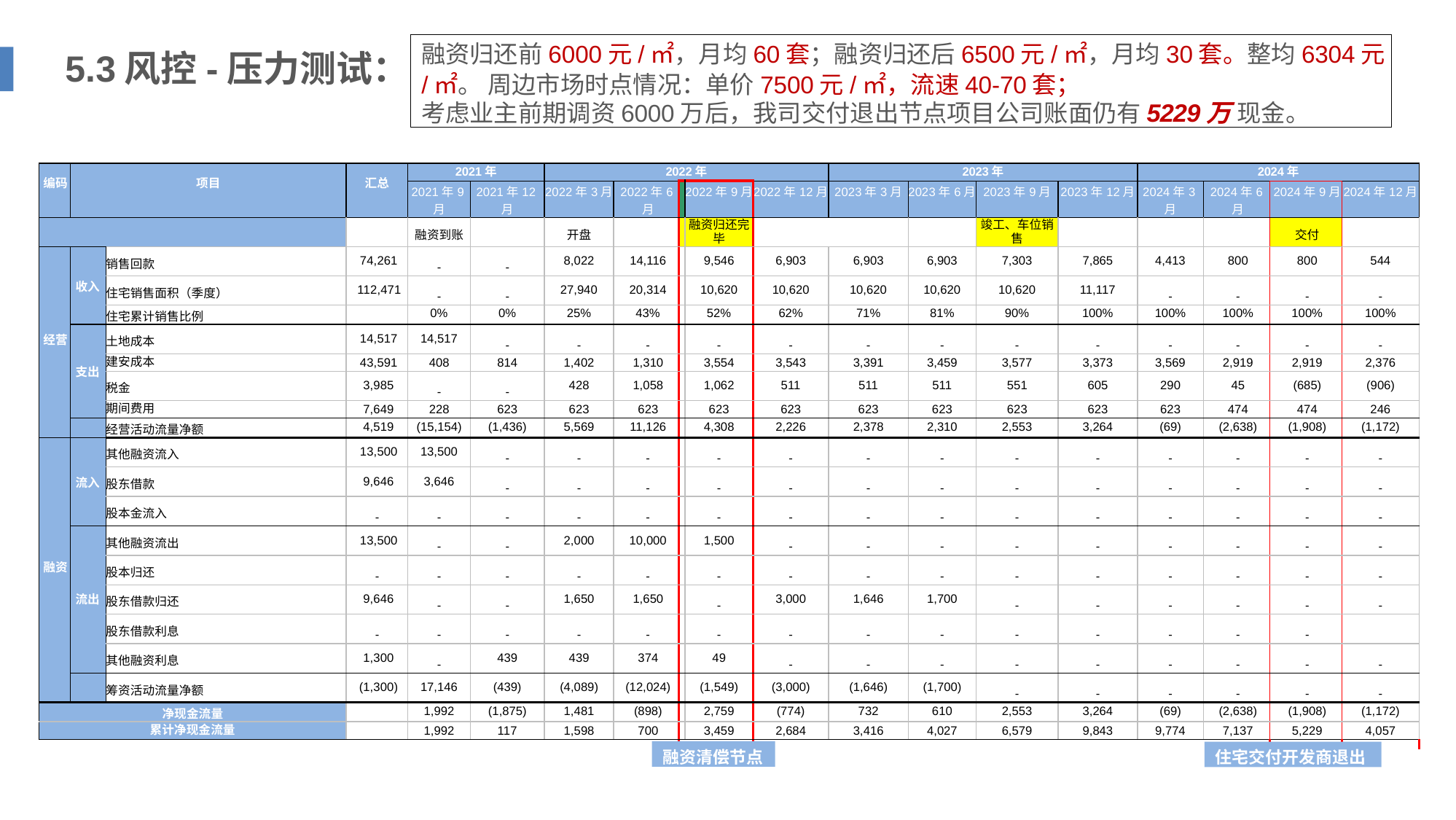

融资归还前6000元/㎡，月均60套；融资归还后6500元/㎡，月均30套。整均6304元/㎡。 周边市场时点情况：单价7500元/㎡，流速40-70套；
考虑业主前期调资6000万后，我司交付退出节点项目公司账面仍有5229万 现金。
# 5.3风控-压力测试：
| 编码 | 项目 |  | 汇总 | 2021年 |  | 2022年 |  |  |  |  | 2023年 |  |  |  | 2024年 |  |  |  |
| --- | --- | --- | --- | --- | --- | --- | --- | --- | --- | --- | --- | --- | --- | --- | --- | --- | --- | --- |
|  |  |  |  | 2021年9月 | 2021年12月 | 2022年3月 | 2022年6月 |  | 2022年9月 | 2022年12月 | 2023年3月 | 2023年6月 | 2023年9月 | 2023年12月 | 2024年3月 | 2024年6月 | 2024年9月 | 2024年12月 |
|  |  |  |  | 融资到账 |  | 开盘 |  |  | 融资归还完 毕 |  |  |  | 竣工、车位销 售 |  |  |  | 交付 |  |
| 经营 | 收入 | 销售回款 | 74,261 | - | - | 8,022 | 14,116 |  | 9,546 | 6,903 | 6,903 | 6,903 | 7,303 | 7,865 | 4,413 | 800 | 800 | 544 |
|  |  | 住宅销售面积（季度） | 112,471 | - | - | 27,940 | 20,314 |  | 10,620 | 10,620 | 10,620 | 10,620 | 10,620 | 11,117 | - | - | - | - |
|  |  | 住宅累计销售比例 |  | 0% | 0% | 25% | 43% |  | 52% | 62% | 71% | 81% | 90% | 100% | 100% | 100% | 100% | 100% |
|  | 支出 | 土地成本 | 14,517 | 14,517 | - | - | - |  | - | - | - | - | - | - | - | - | - | - |
|  |  | 建安成本 | 43,591 | 408 | 814 | 1,402 | 1,310 |  | 3,554 | 3,543 | 3,391 | 3,459 | 3,577 | 3,373 | 3,569 | 2,919 | 2,919 | 2,376 |
|  |  | 税金 | 3,985 | - | - | 428 | 1,058 |  | 1,062 | 511 | 511 | 511 | 551 | 605 | 290 | 45 | (685) | (906) |
|  |  | 期间费用 | 7,649 | 228 | 623 | 623 | 623 |  | 623 | 623 | 623 | 623 | 623 | 623 | 623 | 474 | 474 | 246 |
|  |  | 经营活动流量净额 | 4,519 | (15,154) | (1,436) | 5,569 | 11,126 |  | 4,308 | 2,226 | 2,378 | 2,310 | 2,553 | 3,264 | (69) | (2,638) | (1,908) | (1,172) |
| 融资 | 流入 | 其他融资流入 | 13,500 | 13,500 | - | - | - |  | - | - | - | - | - | - | - | - | - | - |
|  |  | 股东借款 | 9,646 | 3,646 | - | - | - |  | - | - | - | - | - | - | - | - | - | - |
|  |  | 股本金流入 | - | - | - | - | - |  | - | - | - | - | - | - | - | - | - | - |
|  | 流出 | 其他融资流出 | 13,500 | - | - | 2,000 | 10,000 |  | 1,500 | - | - | - | - | - | - | - | - | - |
|  |  | 股本归还 | - | - | - | - | - |  | - | - | - | - | - | - | - | - | - | - |
|  |  | 股东借款归还 | 9,646 | - | - | 1,650 | 1,650 |  | - | 3,000 | 1,646 | 1,700 | - | - | - | - | - | - |
|  |  | 股东借款利息 | - | - | - | - | - |  | - | - | - | - | - | - | - | - | - |  |
|  |  | 其他融资利息 | 1,300 | - | 439 | 439 | 374 |  | 49 | - | - | - | - | - | - | - | - | - |
|  |  | 筹资活动流量净额 | (1,300) | 17,146 | (439) | (4,089) | (12,024) |  | (1,549) | (3,000) | (1,646) | (1,700) | - | - | - | - | - | - |
| 净现金流量 |  |  |  | 1,992 | (1,875) | 1,481 | (898) |  | 2,759 | (774) | 732 | 610 | 2,553 | 3,264 | (69) | (2,638) | (1,908) | (1,172) |
| 累计净现金流量 |  |  |  | 1,992 | 117 | 1,598 | 700 |  | 3,459 | 2,684 | 3,416 | 4,027 | 6,579 | 9,843 | 9,774 | 7,137 | 5,229 | 4,057 |
|  |  |  |  |  |  |  |  |  |  |  |  |  |  |  |  |  |  |  |
融资清偿节点
住宅交付开发商退出